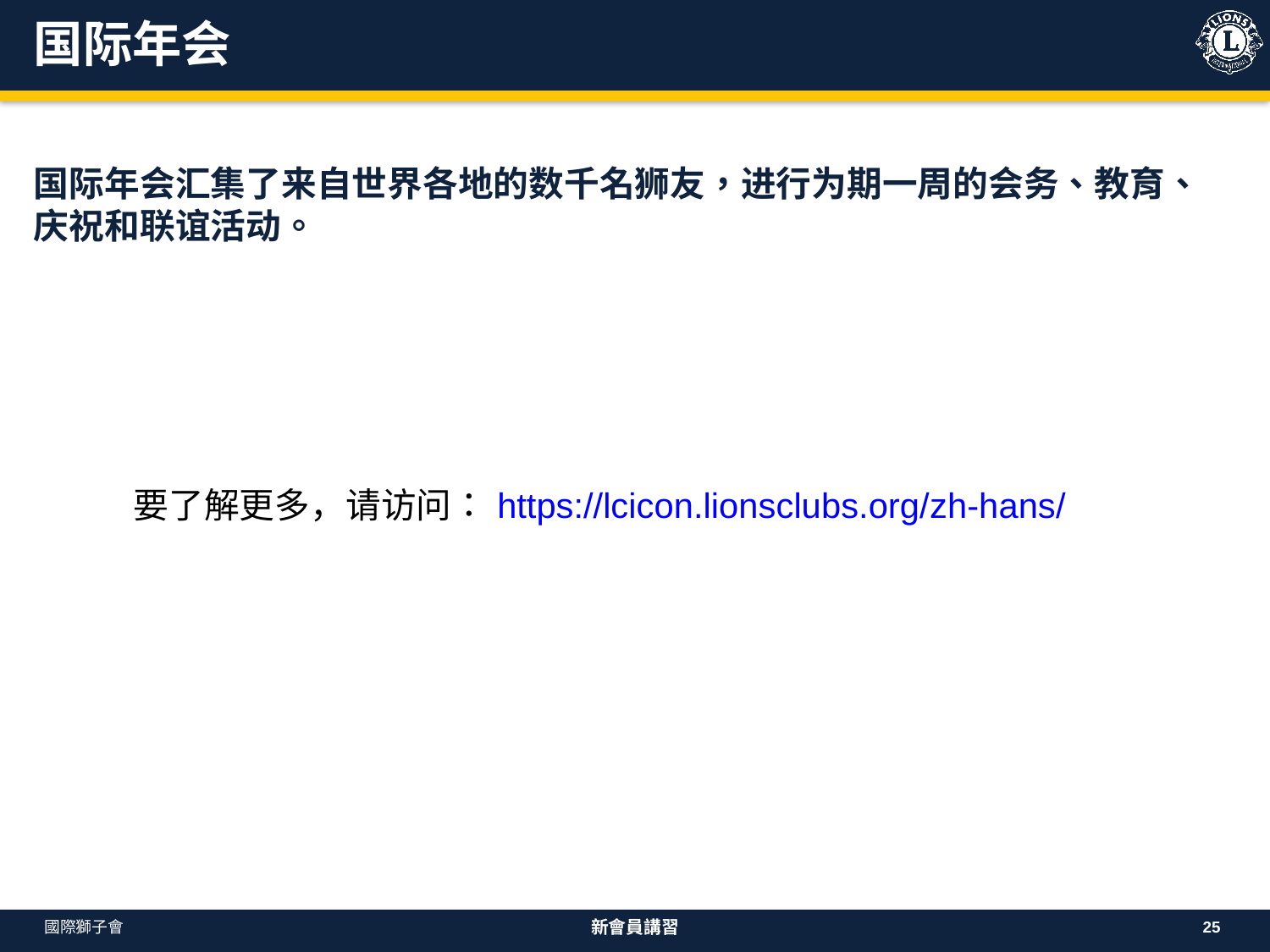

# 国际年会
国际年会汇集了来自世界各地的数千名狮友，进行为期一周的会务、教育、庆祝和联谊活动。
| 要了解更多，请访问：https://lcicon.lionsclubs.org/zh-hans/ |
| --- |